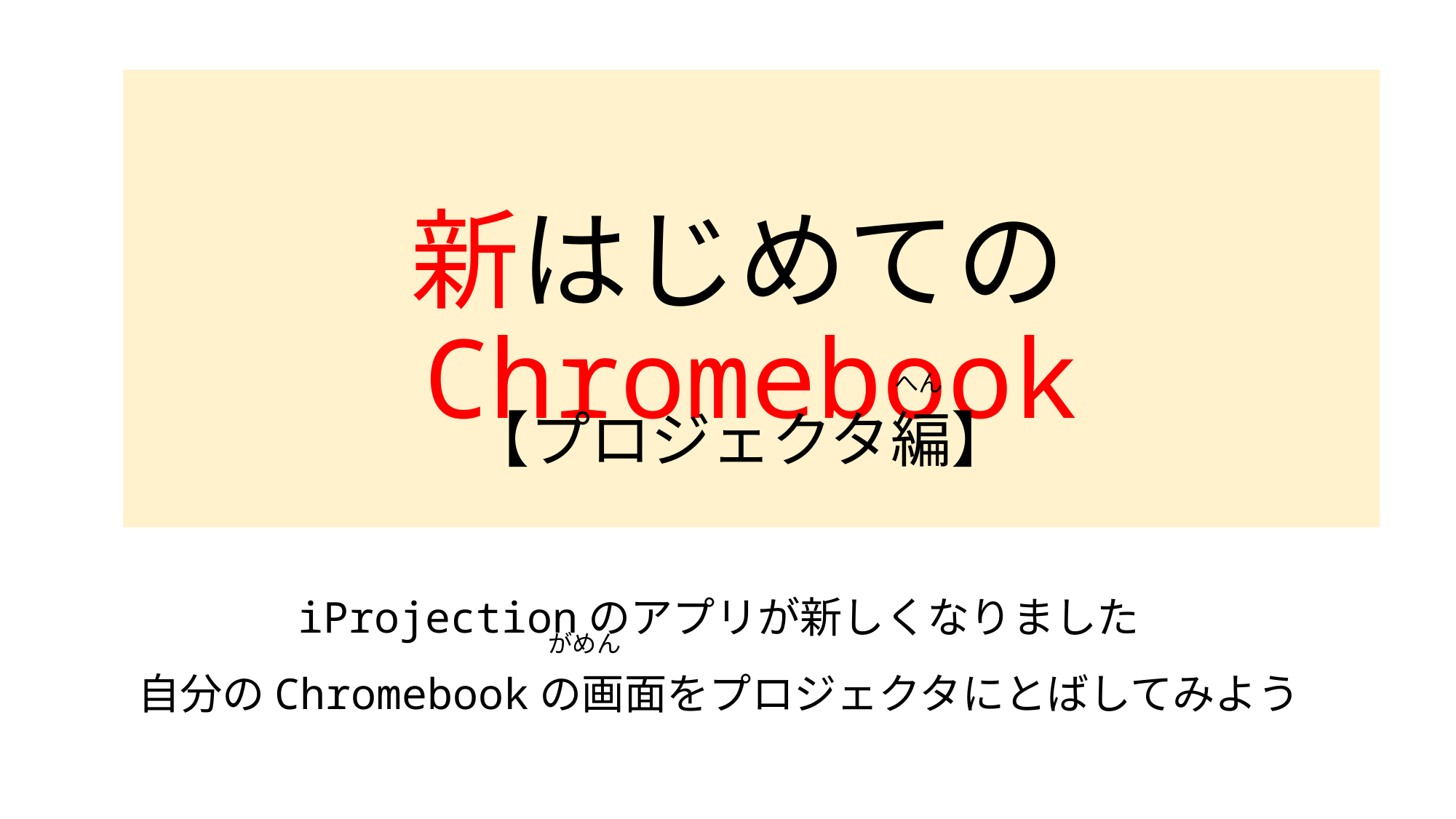

新はじめてのChromebook

へん
【プロジェクタ編】
iProjectionのアプリが新しくなりました
自分のChromebookの画面をプロジェクタにとばしてみよう
がめん